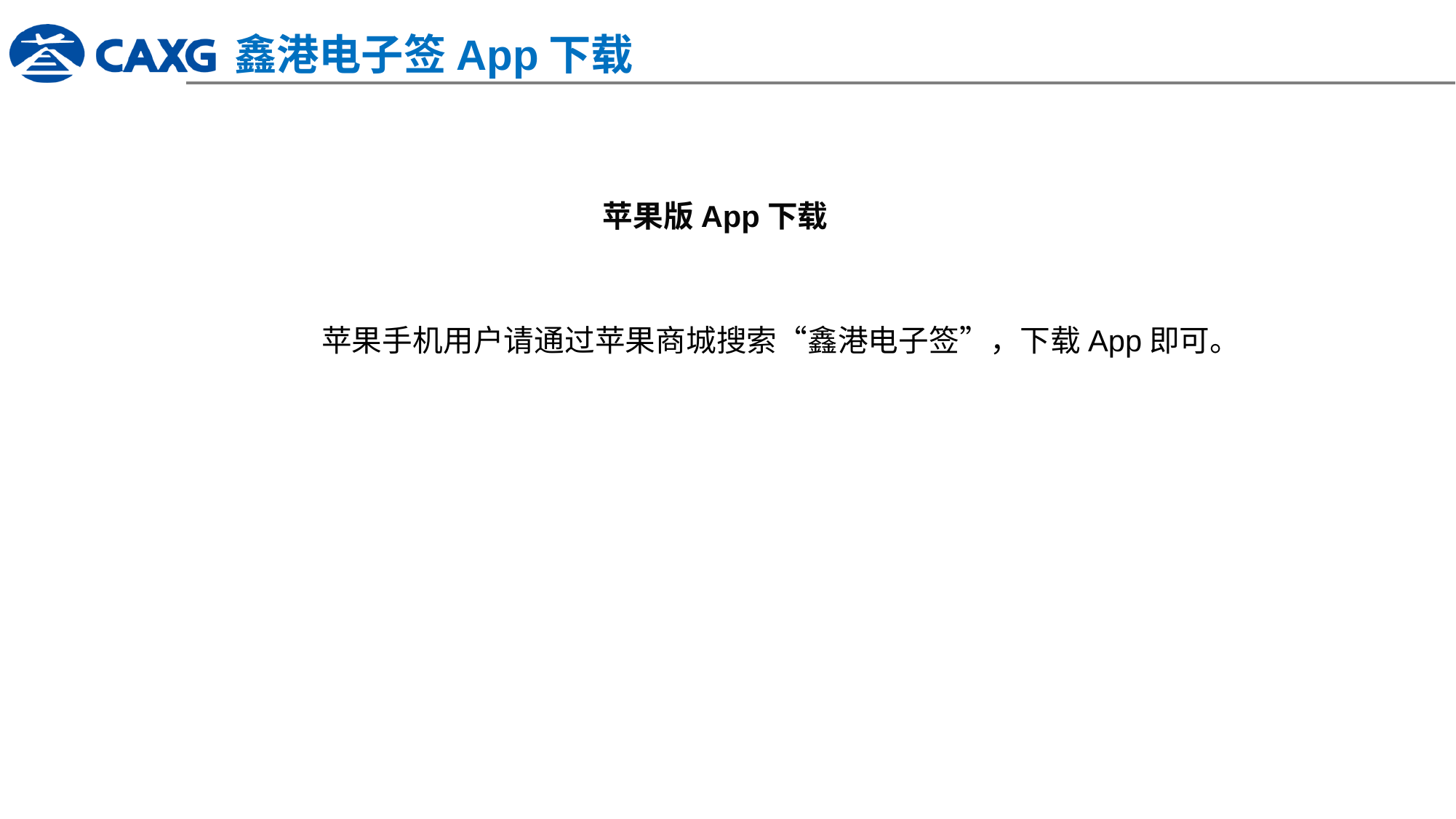

鑫港电子签App下载
苹果版App下载
苹果手机用户请通过苹果商城搜索“鑫港电子签”，下载App即可。